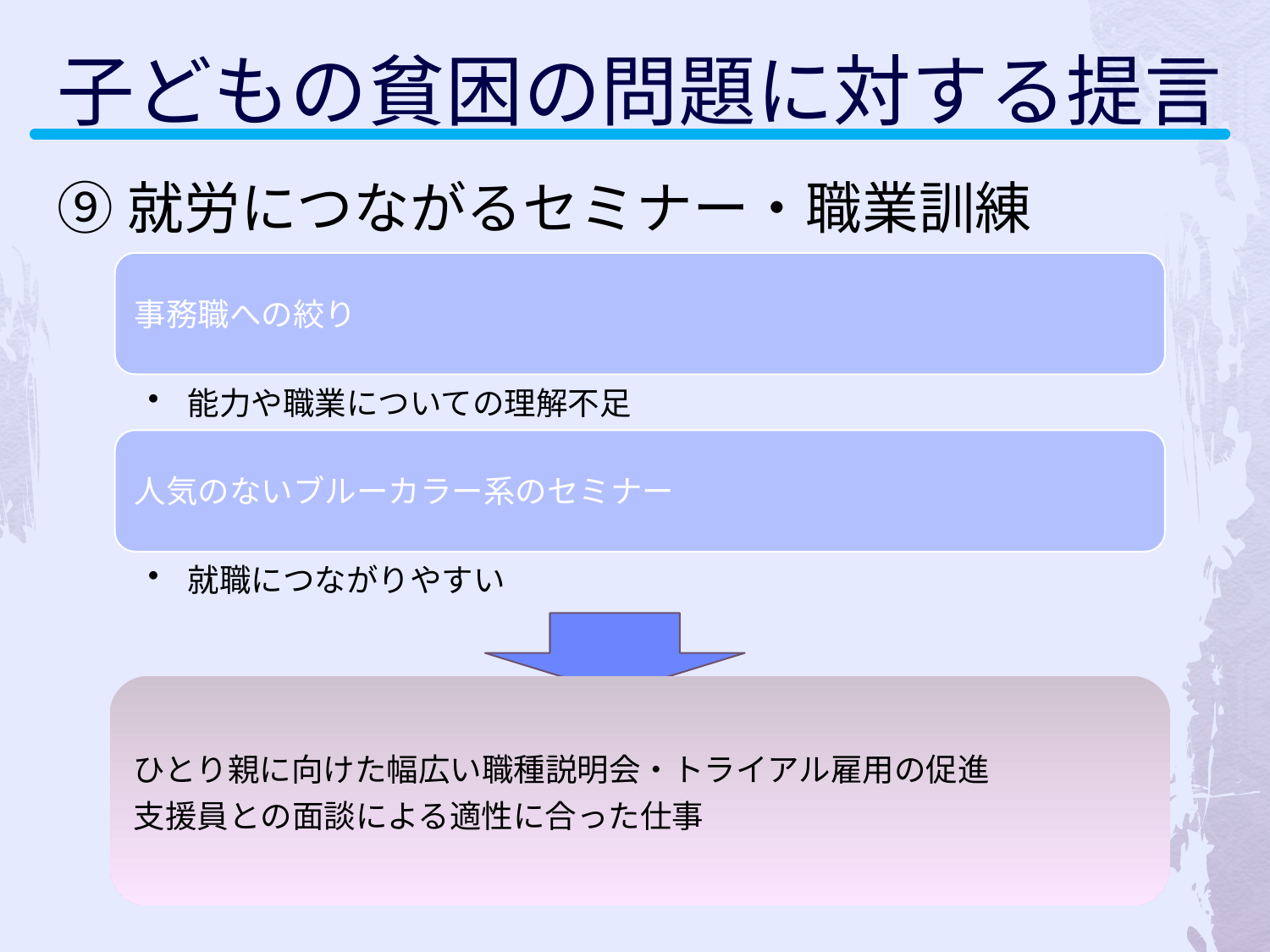

子どもの貧困の問題に対する提言
⑨就労につながるセミナー・職業訓練
事務職への絞り
能力や職業についての理解不足
人気のないブルーカラー系のセミナー
就職につながりやすい

ひとり親に向けた幅広い職種説明会・トライアル雇用の促進
支援員との面談による適性に合った仕事